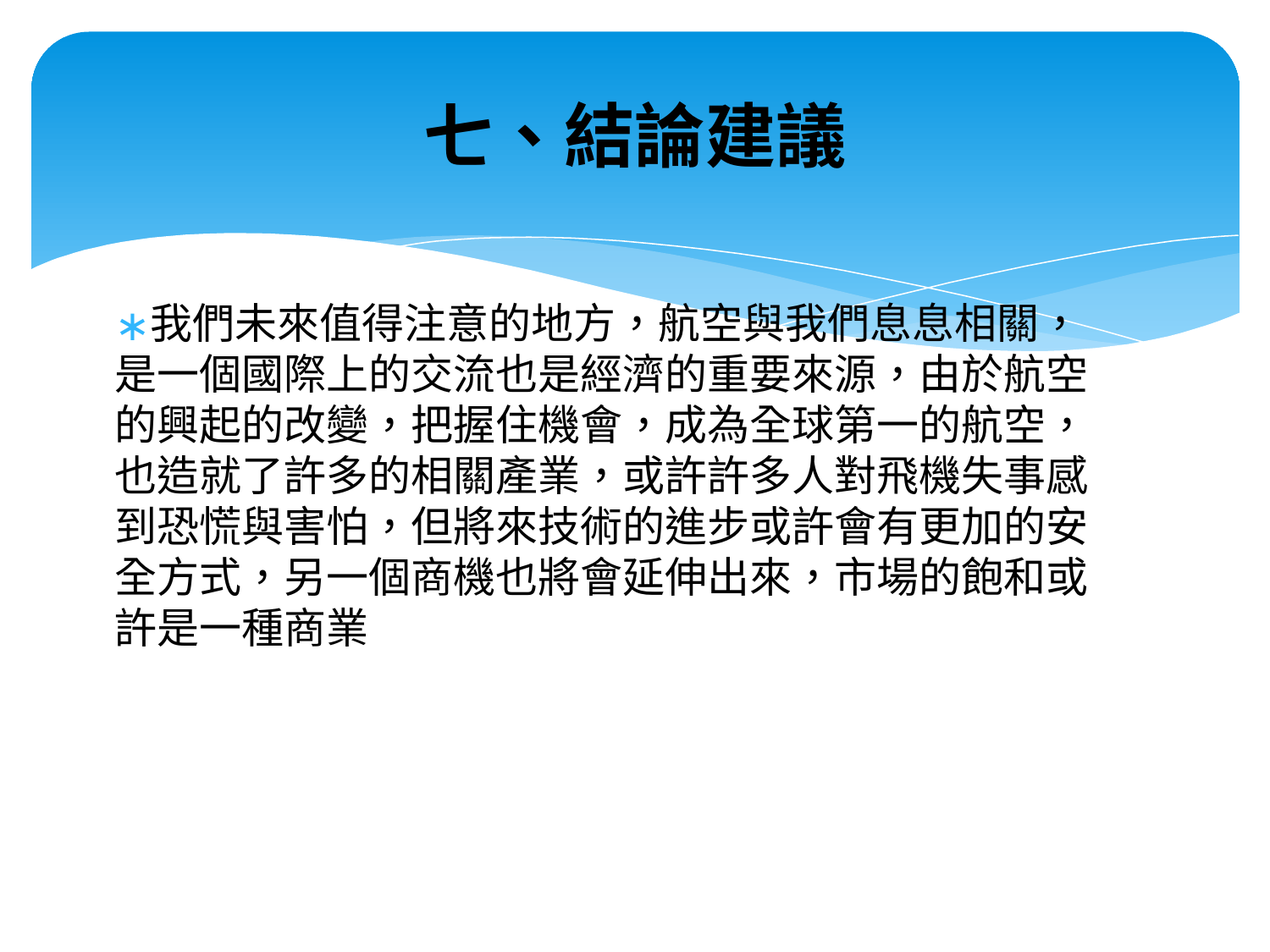

七、結論建議
我們未來值得注意的地方，航空與我們息息相關，是一個國際上的交流也是經濟的重要來源，由於航空 的興起的改變，把握住機會，成為全球第一的航空，也造就了許多的相關產業，或許許多人對飛機失事感到恐慌與害怕，但將來技術的進步或許會有更加的安全方式，另一個商機也將會延伸出來，市場的飽和或許是一種商業